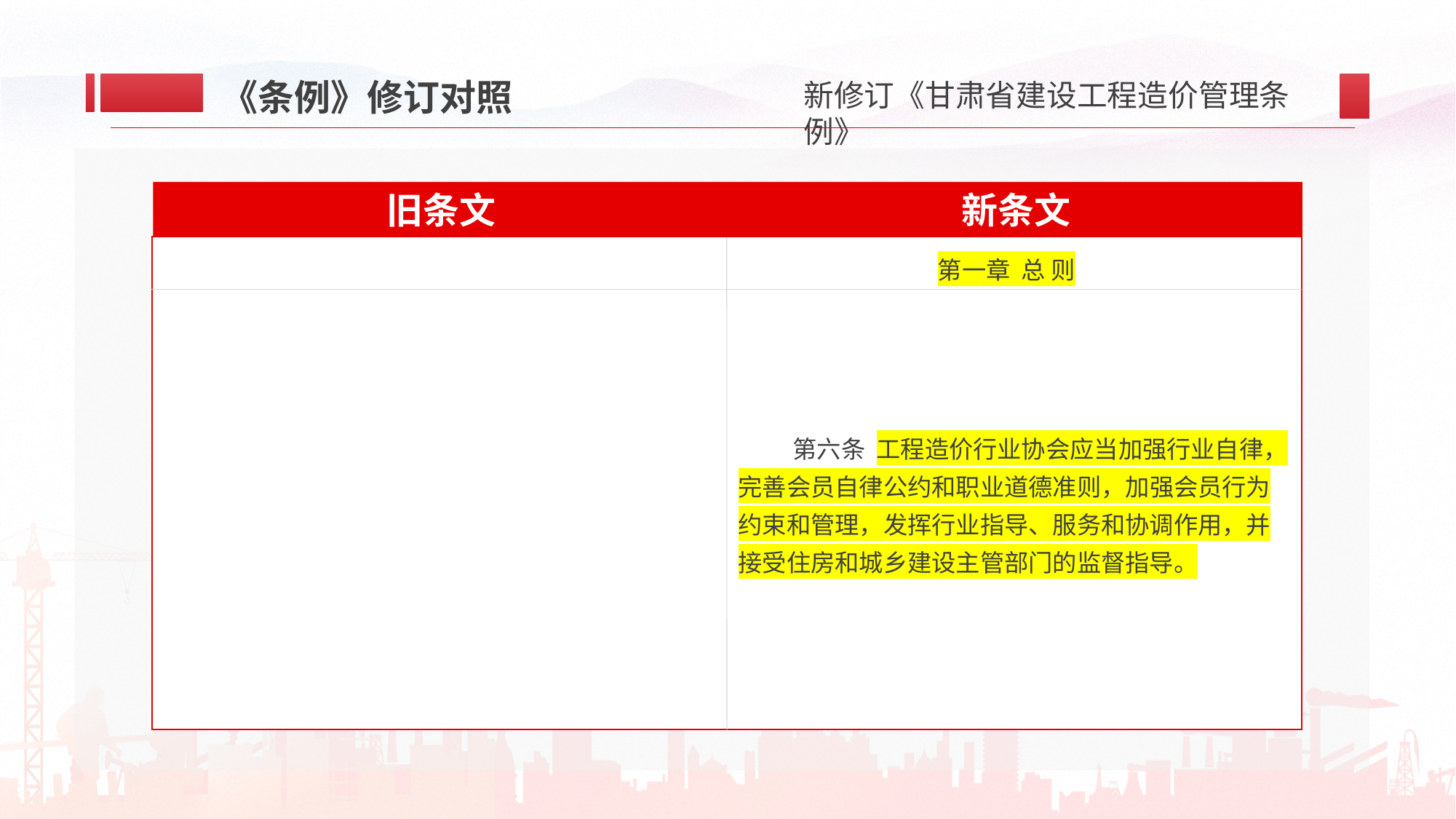

《条例》修订对照
新条文
旧条文

第六条  工程造价行业协会应当加强行业自律，完善会员自律公约和职业道德准则，加强会员行为约束和管理，发挥行业指导、服务和协调作用，并接受住房和城乡建设主管部门的监督指导。
第一章  总 则